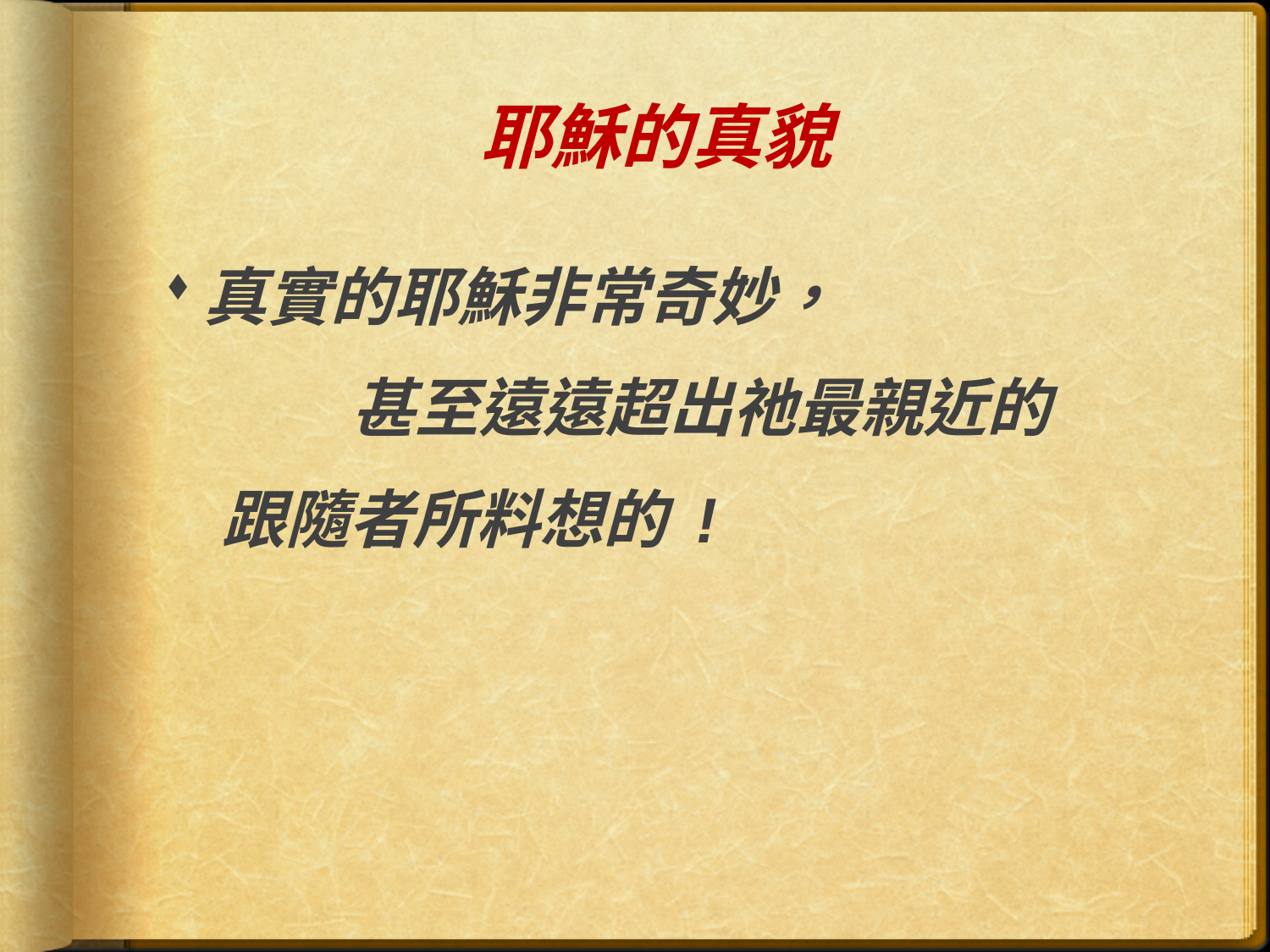

# 耶穌的真貌
真實的耶穌非常奇妙，
            甚至遠遠超出祂最親近的
   跟隨者所料想的 !